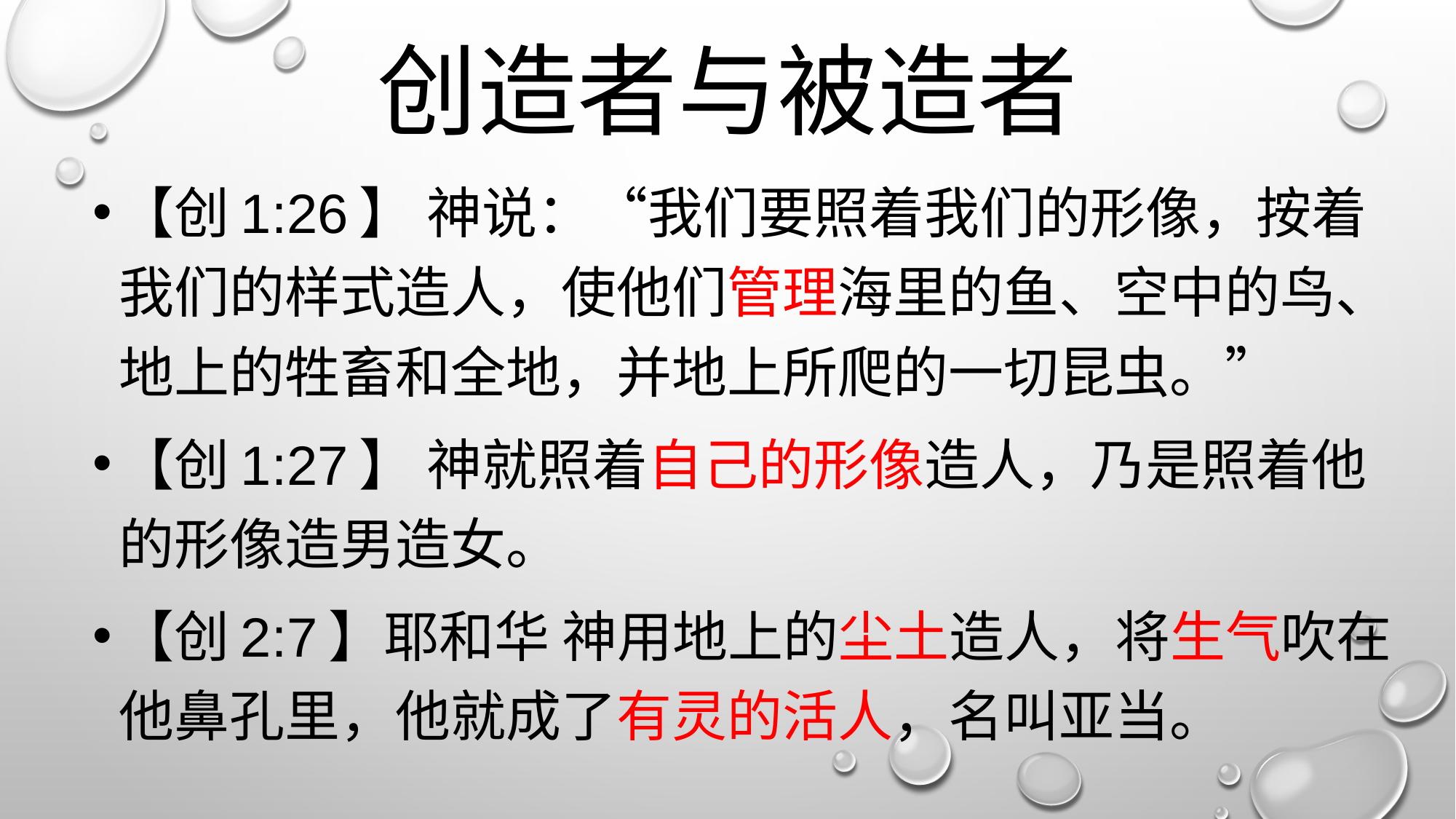

# 创造者与被造者
【创1:26】 神说：“我们要照着我们的形像，按着我们的样式造人，使他们管理海里的鱼、空中的鸟、地上的牲畜和全地，并地上所爬的一切昆虫。”
【创1:27】 神就照着自己的形像造人，乃是照着他的形像造男造女。
【创2:7】耶和华 神用地上的尘土造人，将生气吹在他鼻孔里，他就成了有灵的活人，名叫亚当。